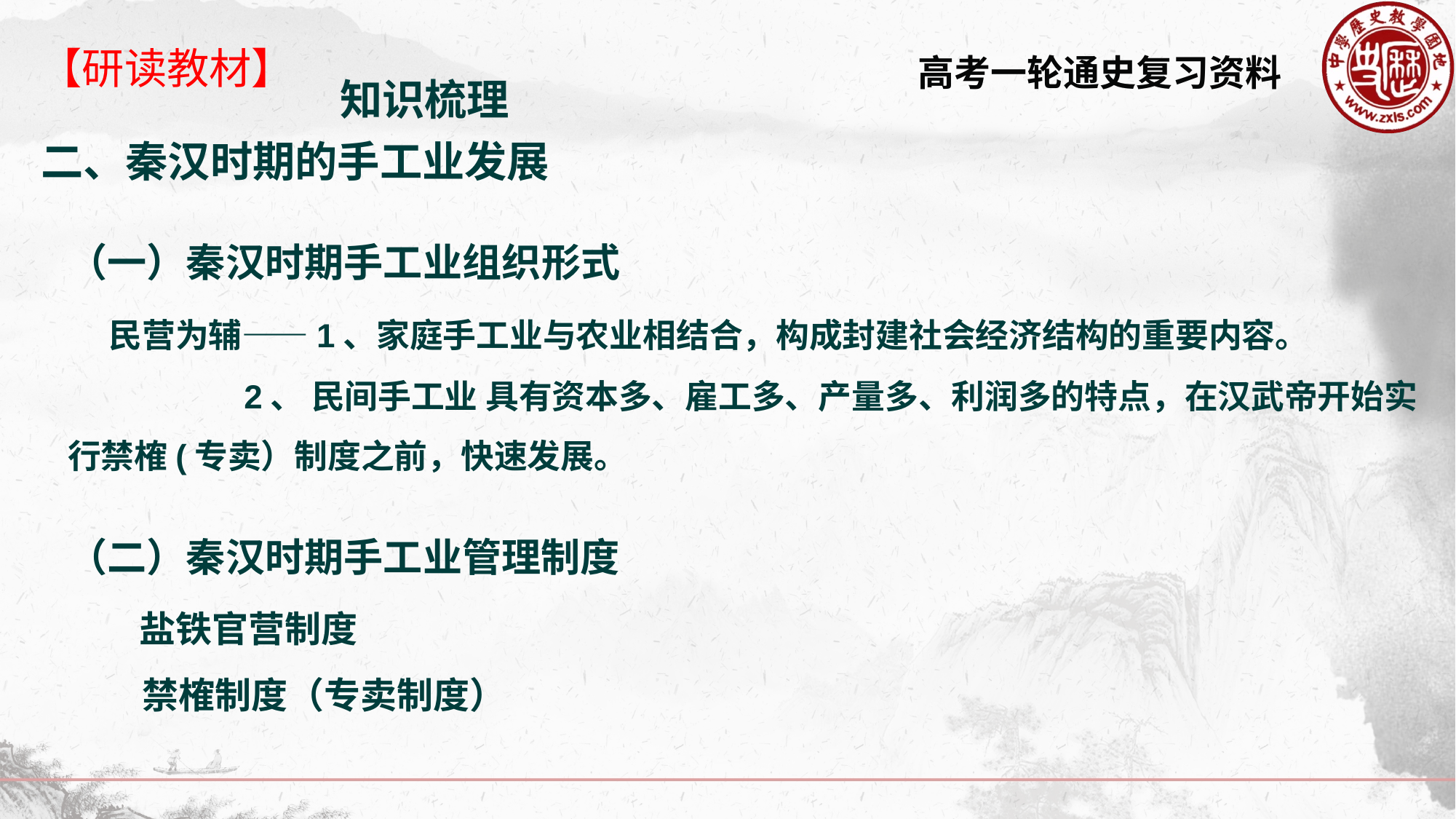

【研读教材】
知识梳理
二、秦汉时期的手工业发展
（一）秦汉时期手工业组织形式
    民营为辅——1、家庭手工业与农业相结合，构成封建社会经济结构的重要内容。
                   2、 民间手工业 具有资本多、雇工多、产量多、利润多的特点，在汉武帝开始实行禁榷(专卖）制度之前，快速发展。
（二）秦汉时期手工业管理制度
       盐铁官营制度
        禁榷制度（专卖制度）